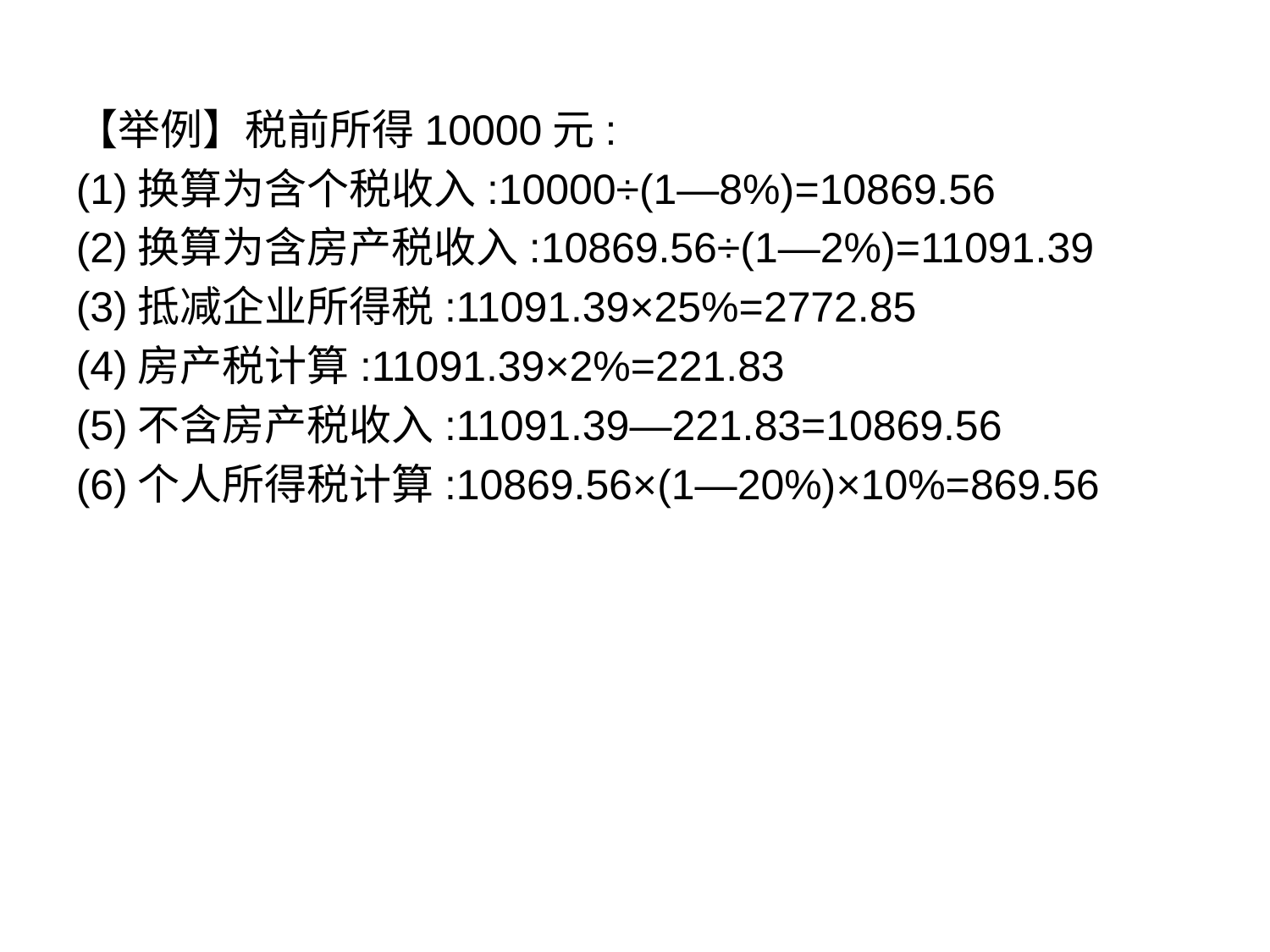

【举例】税前所得10000元:
(1)换算为含个税收入:10000÷(1—8%)=10869.56
(2)换算为含房产税收入:10869.56÷(1—2%)=11091.39
(3)抵减企业所得税:11091.39×25%=2772.85
(4)房产税计算:11091.39×2%=221.83
(5)不含房产税收入:11091.39—221.83=10869.56
(6)个人所得税计算:10869.56×(1—20%)×10%=869.56